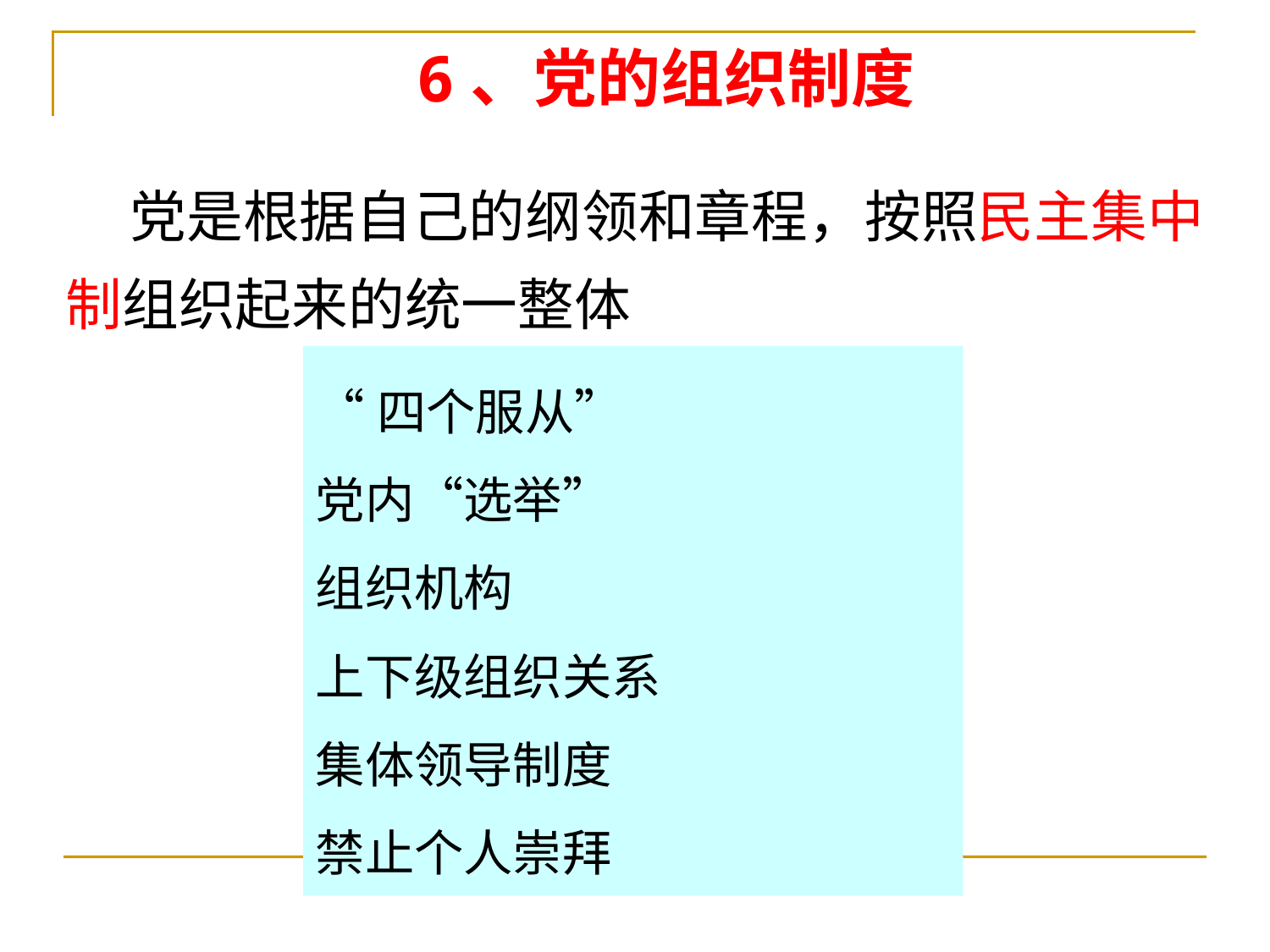

# 6、党的组织制度
    党是根据自己的纲领和章程，按照民主集中制组织起来的统一整体
“四个服从”
党内“选举”
组织机构
上下级组织关系
集体领导制度
禁止个人崇拜